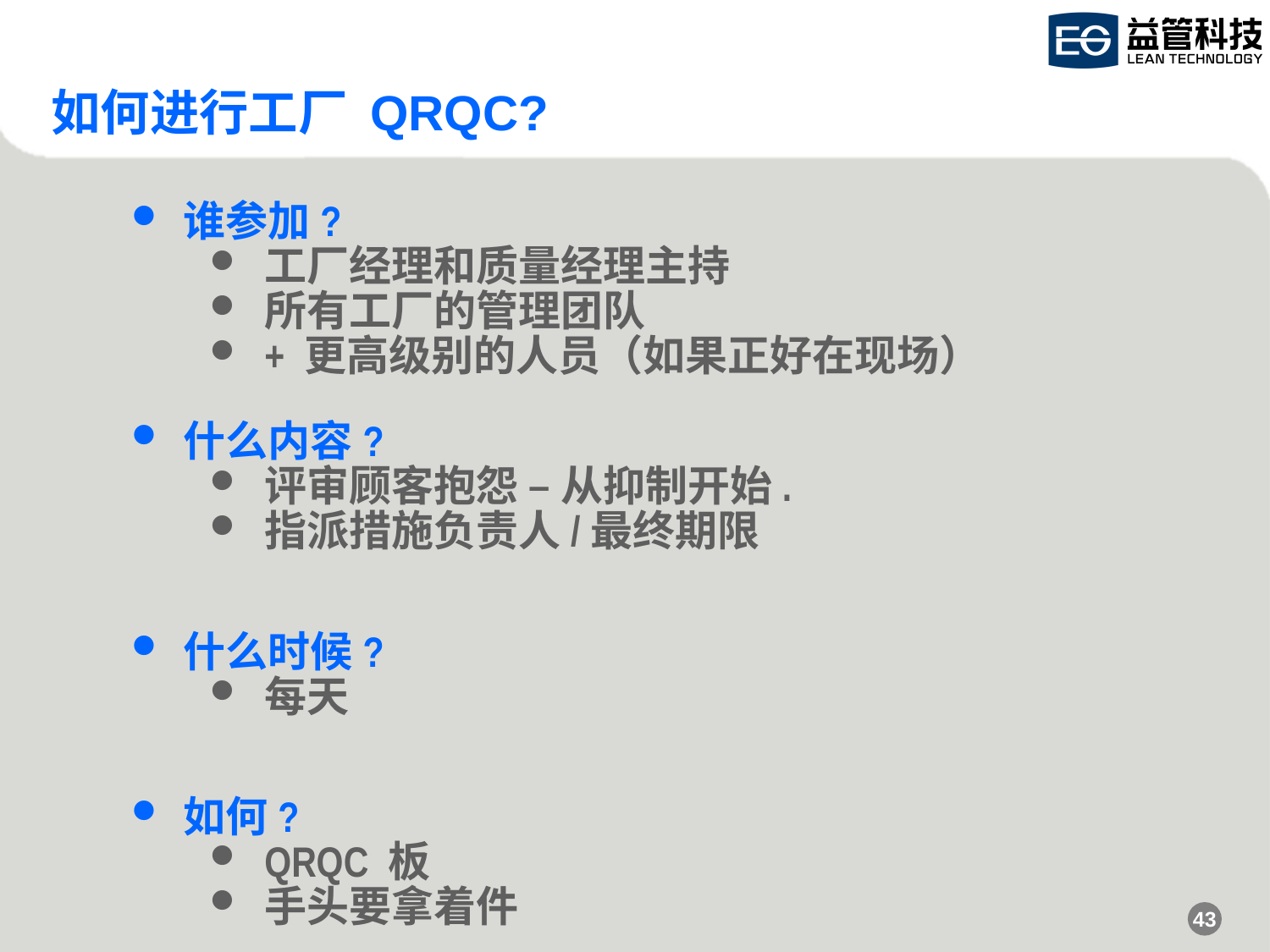

# 如何进行工厂 QRQC?
谁参加?
工厂经理和质量经理主持
所有工厂的管理团队
+ 更高级别的人员（如果正好在现场）
什么内容?
评审顾客抱怨 – 从抑制开始.
指派措施负责人/最终期限

什么时候?
每天

如何?
QRQC 板
手头要拿着件